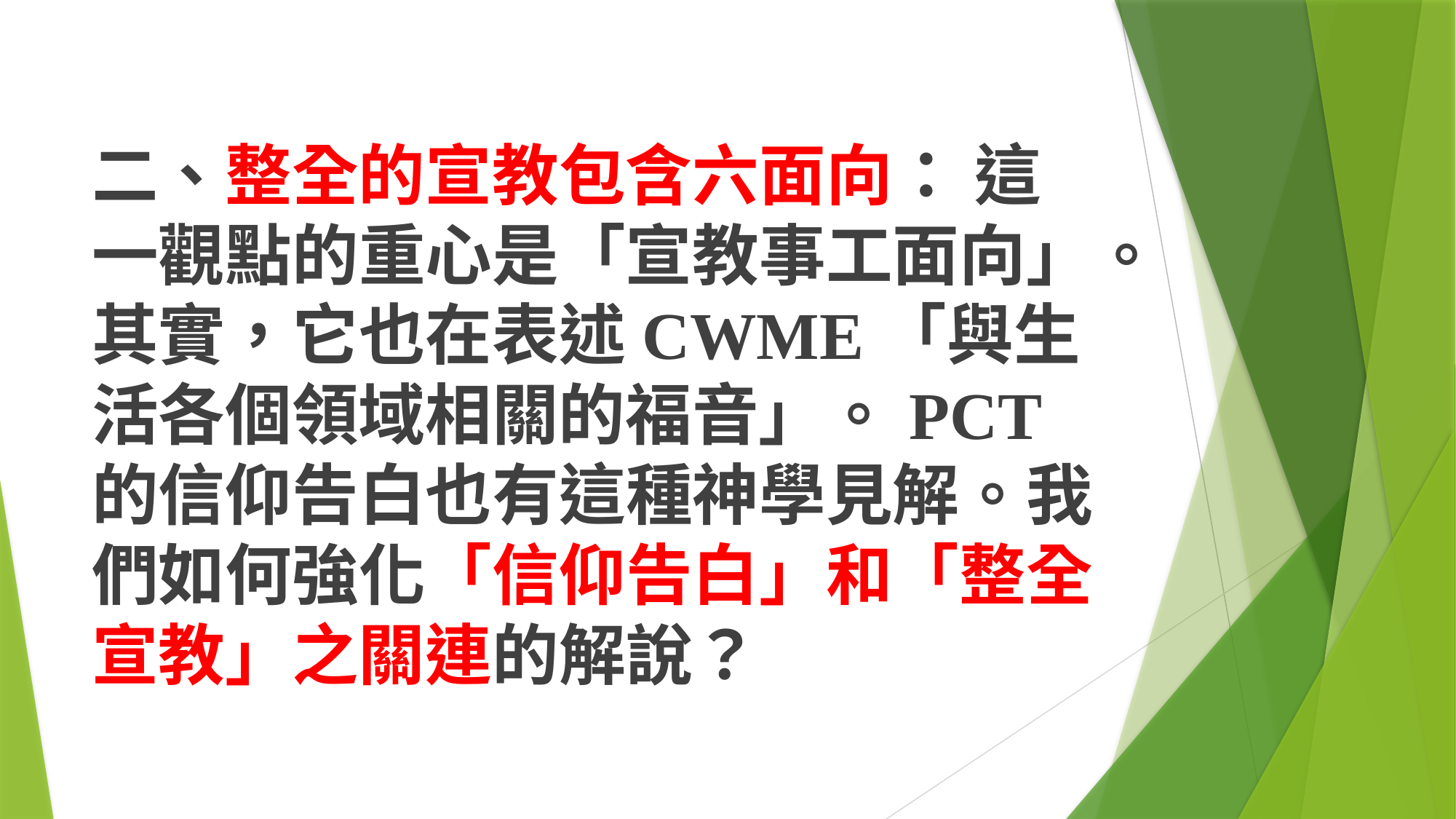

#
二、整全的宣教包含六面向： 這一觀點的重心是「宣教事工面向」。其實，它也在表述CWME「與生活各個領域相關的福音」。PCT的信仰告白也有這種神學見解。我們如何強化「信仰告白」和「整全宣教」之關連的解說？